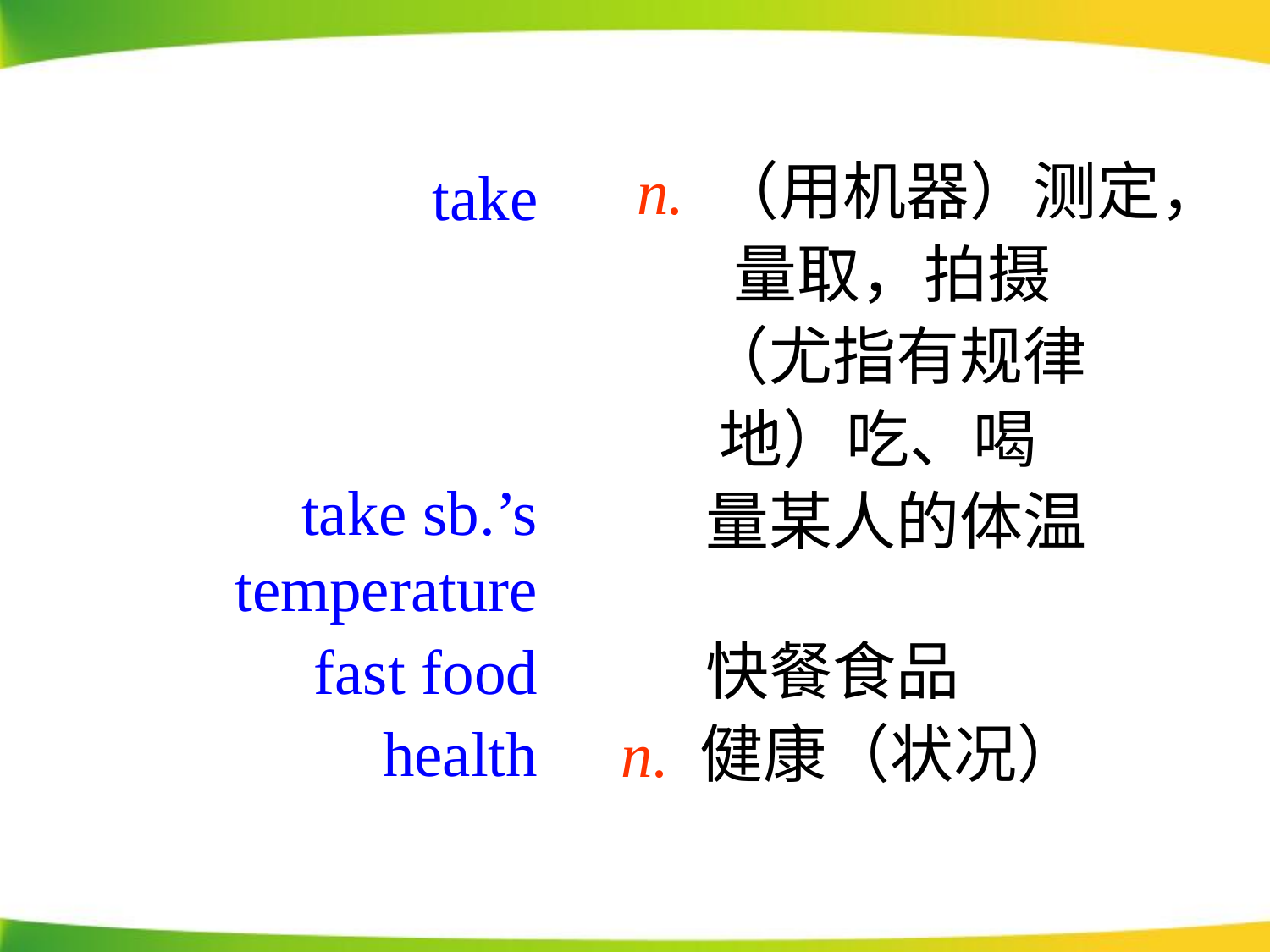

n. （用机器）测定，
        量取，拍摄
      （尤指有规律
       地）吃、喝
      量某人的体温

      快餐食品
 n. 健康（状况）
 take

 take sb.’s temperature
 fast food
 health